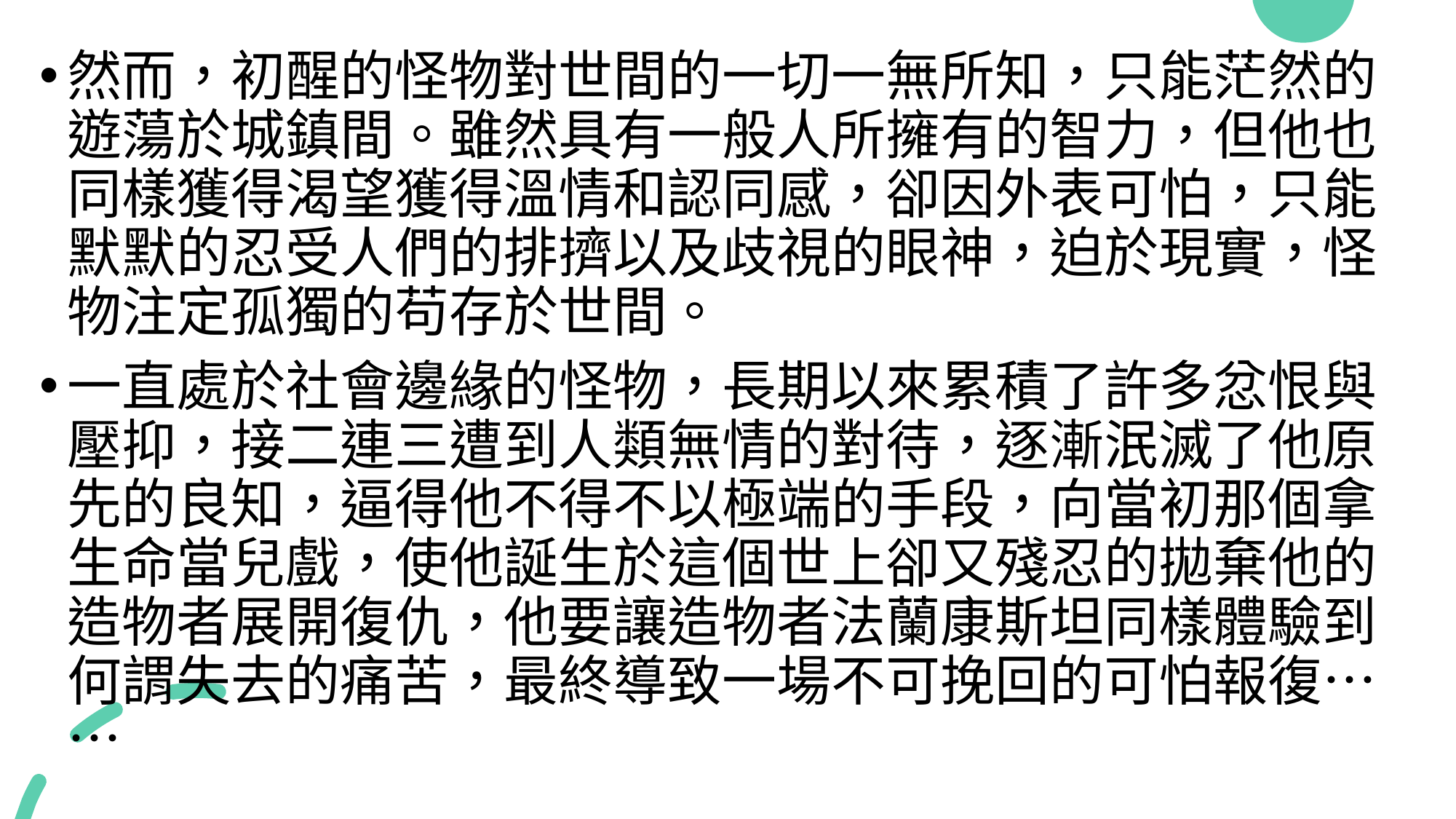

然而，初醒的怪物對世間的一切一無所知，只能茫然的遊蕩於城鎮間。雖然具有一般人所擁有的智力，但他也同樣獲得渴望獲得溫情和認同感，卻因外表可怕，只能默默的忍受人們的排擠以及歧視的眼神，迫於現實，怪物注定孤獨的苟存於世間。
一直處於社會邊緣的怪物，長期以來累積了許多忿恨與壓抑，接二連三遭到人類無情的對待，逐漸泯滅了他原先的良知，逼得他不得不以極端的手段，向當初那個拿生命當兒戲，使他誕生於這個世上卻又殘忍的拋棄他的造物者展開復仇，他要讓造物者法蘭康斯坦同樣體驗到何謂失去的痛苦，最終導致一場不可挽回的可怕報復……